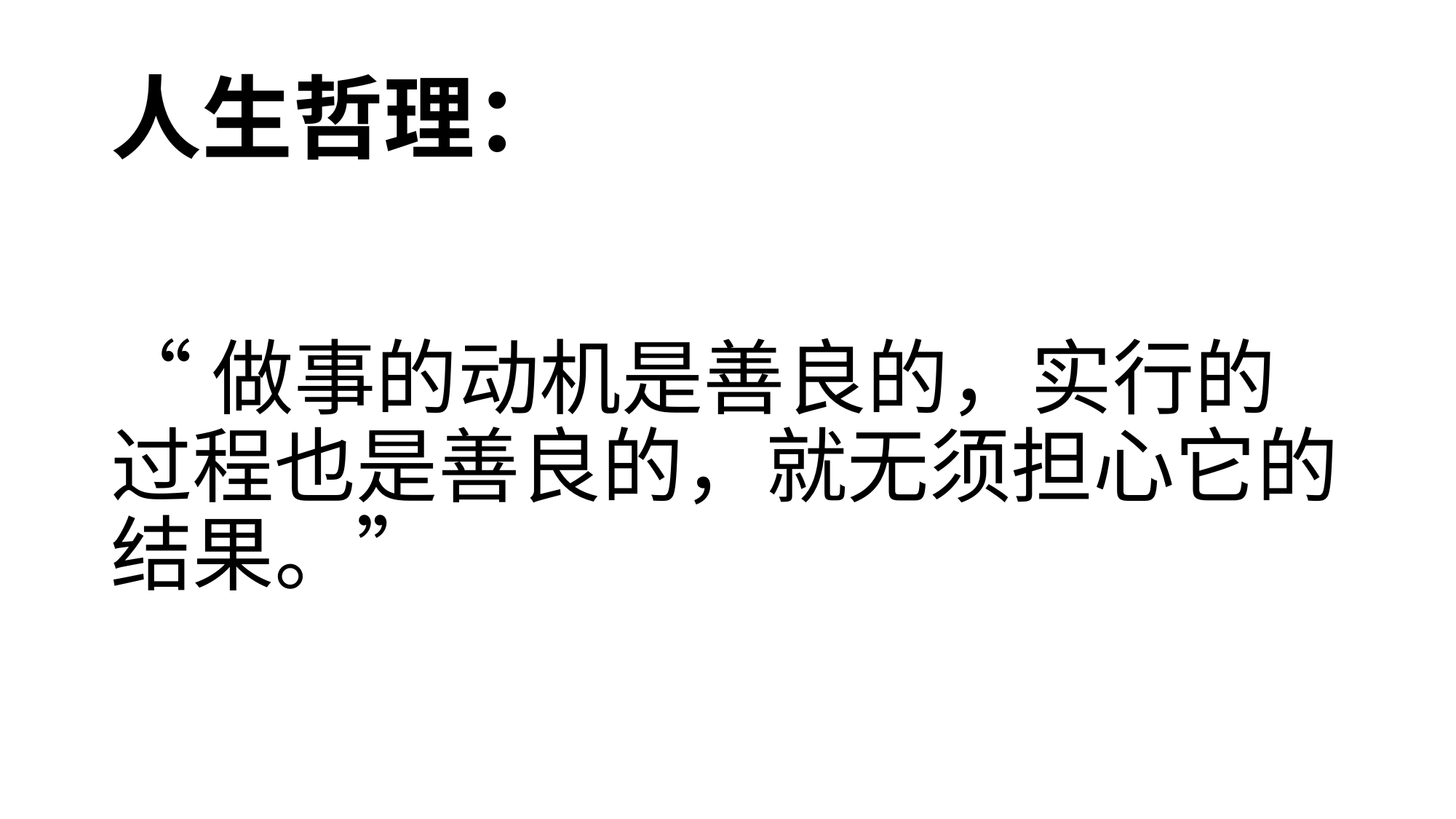

# 人生哲理：

“做事的动机是善良的，实行的过程也是善良的，就无须担心它的结果。”